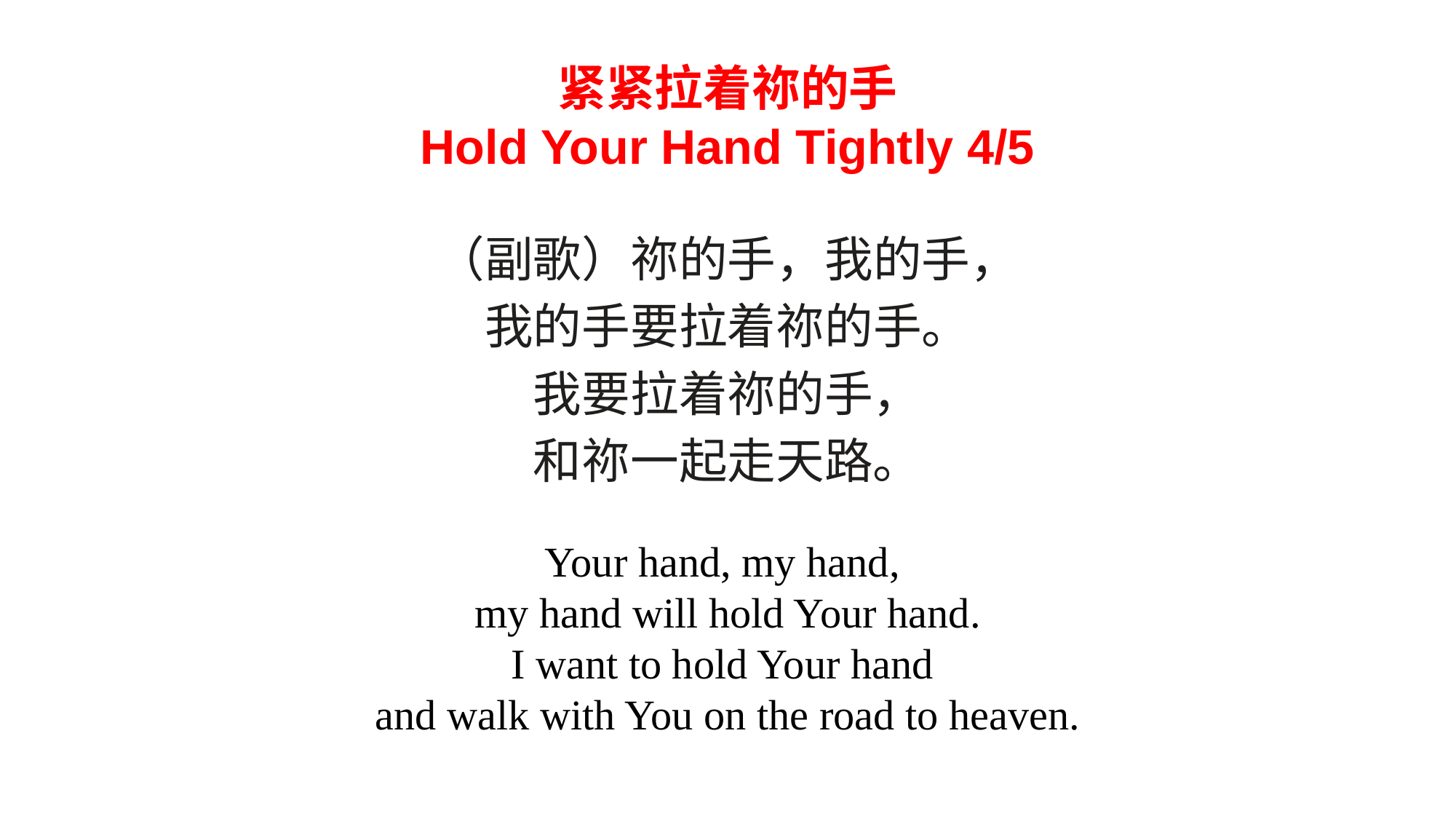

# 紧紧拉着祢的手 Hold Your Hand Tightly 4/5
（副歌）祢的手，我的手，
我的手要拉着祢的手。
我要拉着祢的手，
和祢一起走天路。

Your hand, my hand,
my hand will hold Your hand.
I want to hold Your hand
and walk with You on the road to heaven.